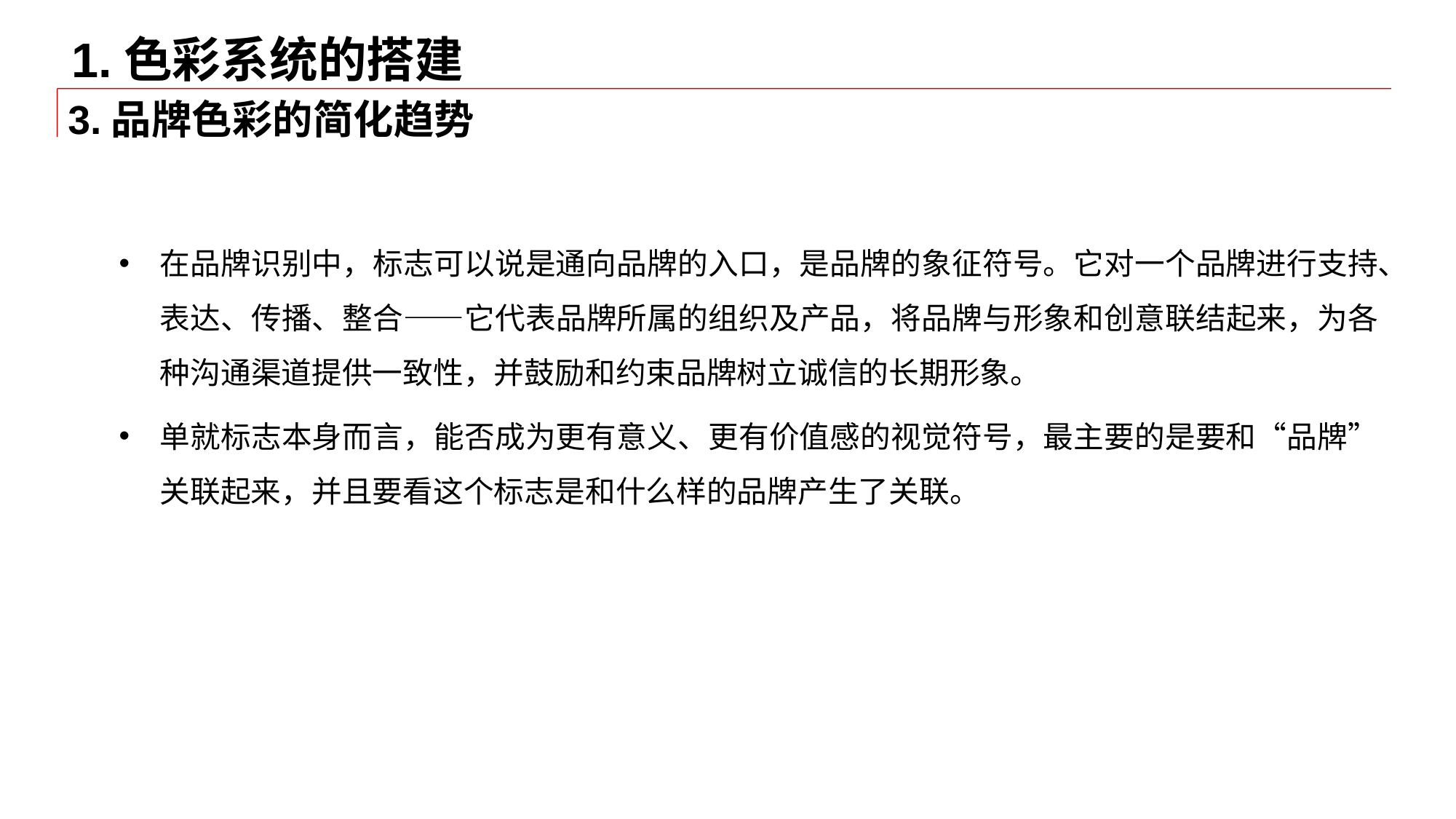

1.色彩系统的搭建
3.品牌色彩的简化趋势

在品牌识别中，标志可以说是通向品牌的入口，是品牌的象征符号。它对一个品牌进行支持、表达、传播、整合——它代表品牌所属的组织及产品，将品牌与形象和创意联结起来，为各种沟通渠道提供一致性，并鼓励和约束品牌树立诚信的长期形象。
单就标志本身而言，能否成为更有意义、更有价值感的视觉符号，最主要的是要和“品牌”关联起来，并且要看这个标志是和什么样的品牌产生了关联。